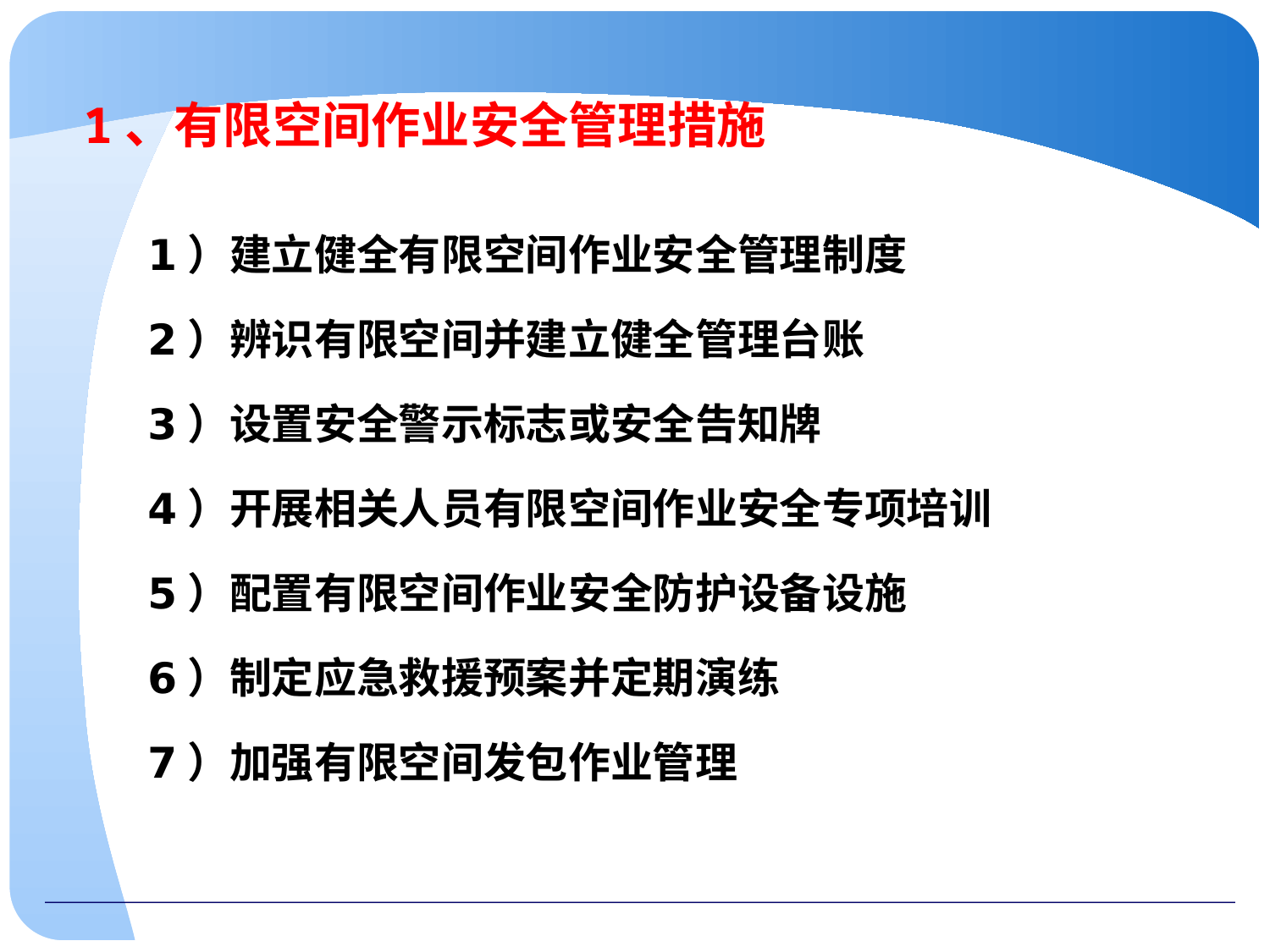

# 1、有限空间作业安全管理措施
1）建立健全有限空间作业安全管理制度
2）辨识有限空间并建立健全管理台账
3）设置安全警示标志或安全告知牌
4）开展相关人员有限空间作业安全专项培训
5）配置有限空间作业安全防护设备设施
6）制定应急救援预案并定期演练
7）加强有限空间发包作业管理